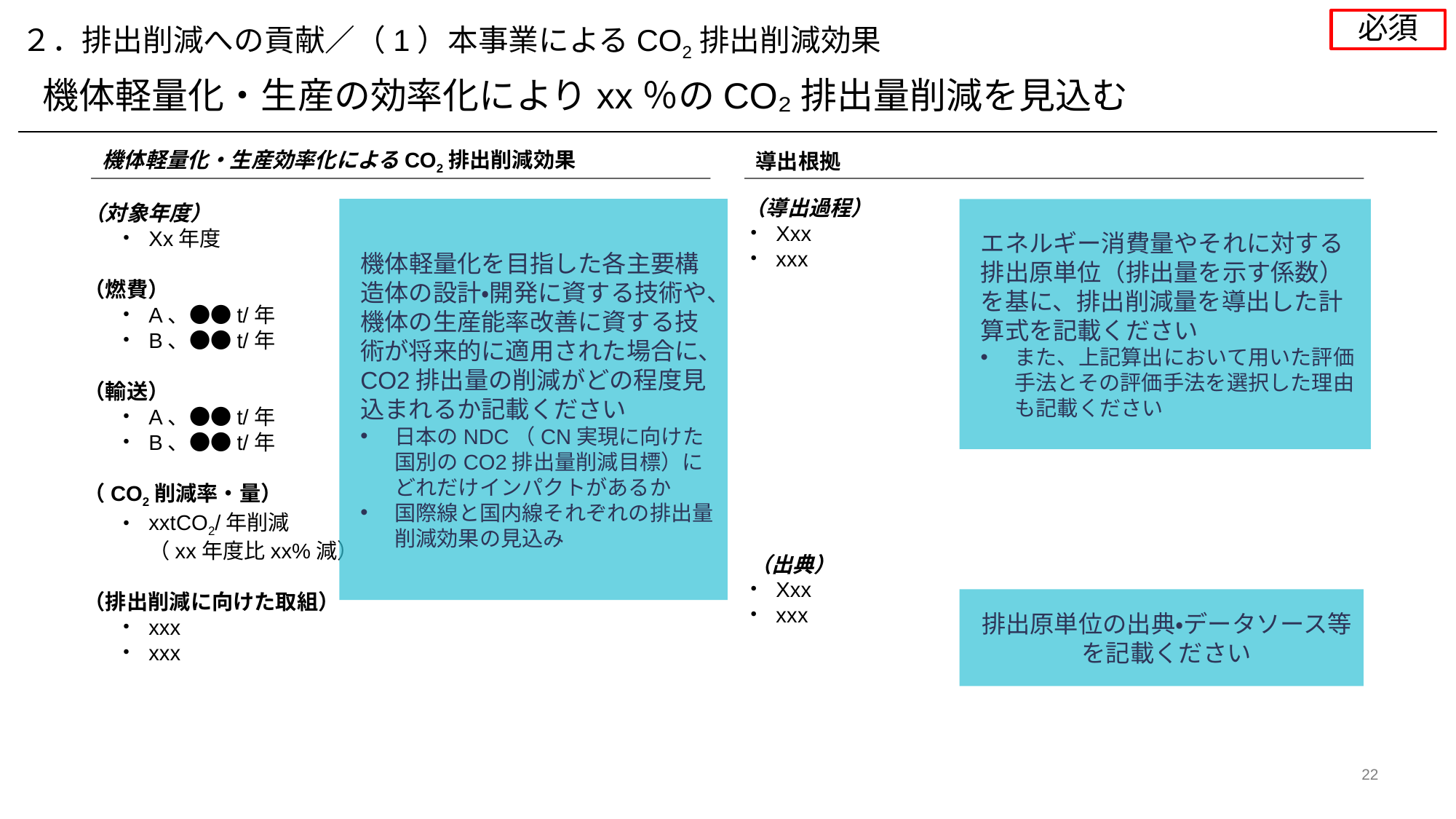

必須
２．排出削減への貢献／（1）本事業によるCO2排出削減効果
機体軽量化・生産の効率化によりxx％のCO₂排出量削減を見込む
機体軽量化・生産効率化によるCO2排出削減効果
導出根拠
（導出過程）
Xxx
xxx

（出典）
Xxx
xxx

（対象年度）
Xx年度

（燃費）
A、●●t/年
B、●●t/年

（輸送）
A、●●t/年
B、●●t/年

（CO2削減率・量）
xxtCO2/年削減
（xx年度比xx%減）

（排出削減に向けた取組）
xxx
xxx

機体軽量化を目指した各主要構造体の設計・開発に資する技術や、機体の生産能率改善に資する技術が将来的に適用された場合に、CO2排出量の削減がどの程度見込まれるか記載ください
日本のNDC（CN実現に向けた国別のCO2排出量削減目標）にどれだけインパクトがあるか
国際線と国内線それぞれの排出量削減効果の見込み
エネルギー消費量やそれに対する排出原単位（排出量を示す係数）を基に、排出削減量を導出した計算式を記載ください
また、上記算出において用いた評価手法とその評価手法を選択した理由も記載ください
排出原単位の出典・データソース等を記載ください